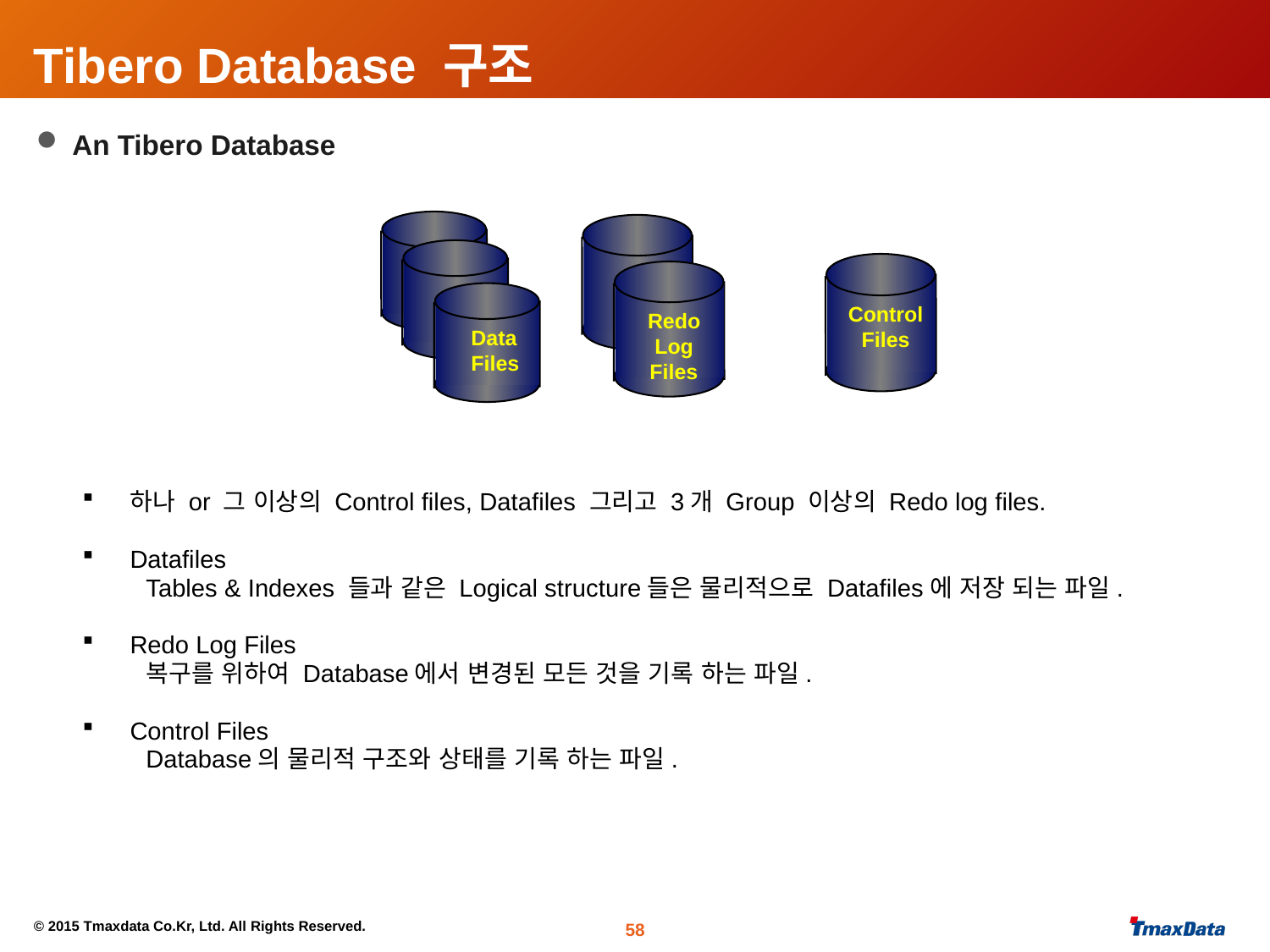

# Tibero Database 구조
 An Tibero Database

Data Files

Redo Log Files

Control Files
하나 or 그 이상의 Control files, Datafiles 그리고 3개 Group 이상의 Redo log files.

Datafiles
Tables & Indexes 들과 같은 Logical structure들은 물리적으로 Datafiles에 저장 되는 파일.

Redo Log Files
복구를 위하여 Database에서 변경된 모든 것을 기록 하는 파일.

Control Files
Database의 물리적 구조와 상태를 기록 하는 파일.